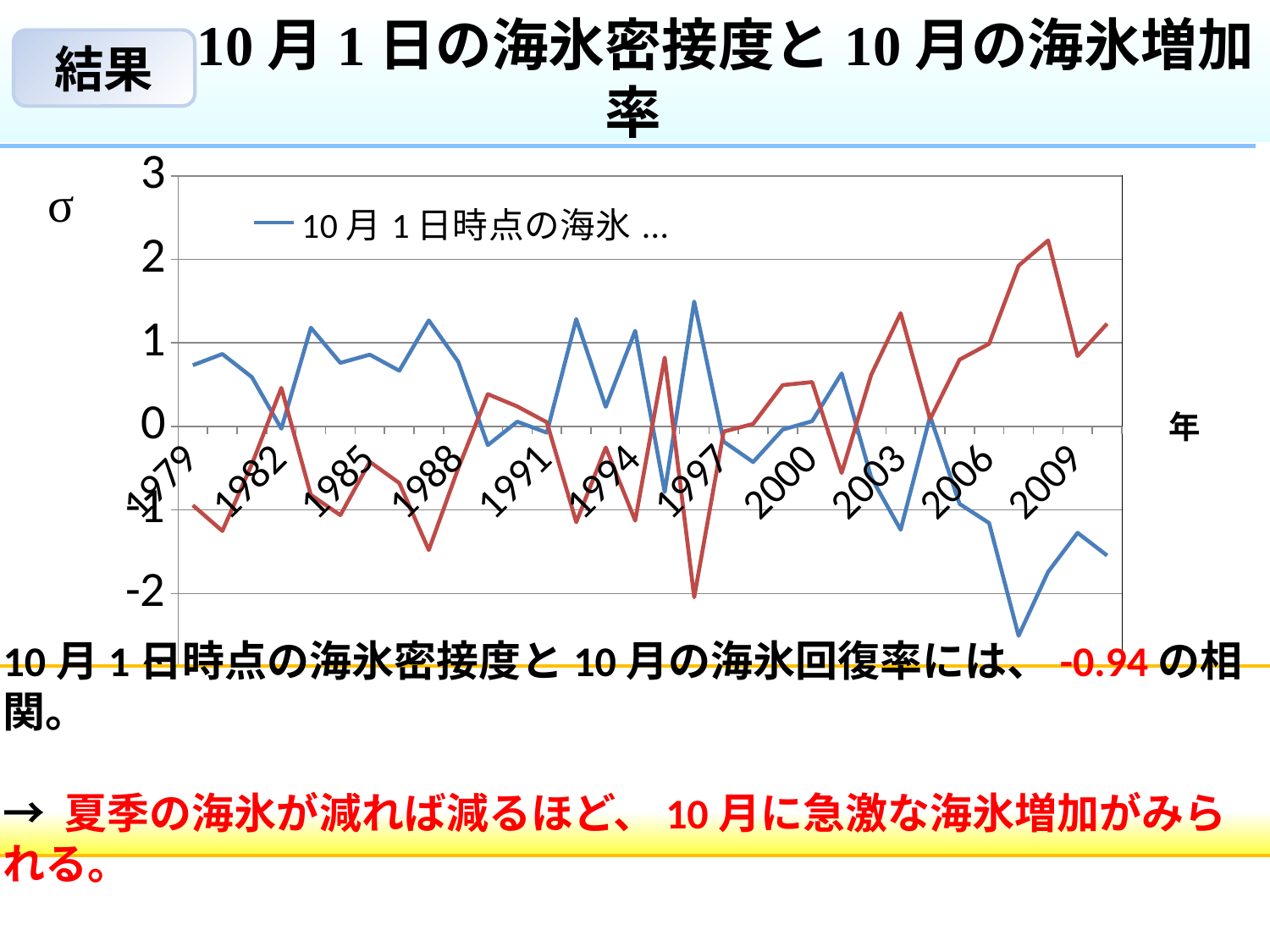

10月1日の海氷密接度と10月の海氷増加率
結果
結果

### Chart

| Category |  |  |
|---|---|---|
| 1979 | 0.7335641251001848 | -0.9433868838028169 |
| 1980 | 0.8675682144566776 | -1.2511993838028166 |
| 1981 | 0.5911520663794474 | -0.45254694835680753 |
| 1982 | -0.026695388543162737 | 0.4615096830985914 |
| 1983 | 1.1819291527046436 | -0.8201643192488274 |
| 1984 | 0.7611935535343868 | -1.0615845070422545 |
| 1985 | 0.8593186532631246 | -0.42408670774647955 |
| 1986 | 0.6677038455401307 | -0.6775938967136153 |
| 1987 | 1.2697223551938723 | -1.4799295774647883 |
| 1988 | 0.7734641774373698 | -0.5000908677873698 |
| 1989 | -0.2239987234721558 | 0.3870286233530212 |
| 1990 | 0.05727620871230255 | 0.24006133575647423 |
| 1991 | -0.07446944311472785 | 0.05057928214447888 |
| 1992 | 1.2851364289133556 | -1.1468309859154935 |
| 1993 | 0.2353518429870751 | -0.2515561108587004 |
| 1994 | 1.1447981490346257 | -1.1276919582008187 |
| 1995 | -0.785407691080262 | 0.8246592457973648 |
| 1996 | 1.4954683261528634 | -2.0444343480236244 |
| 1997 | -0.18197702249880346 | -0.061858246251704406 |
| 1998 | -0.4264799744694432 | 0.030213539300318396 |
| 1999 | -0.03827190043082823 | 0.4953657428441618 |
| 2000 | 0.06329184617839437 | 0.5318264425261247 |
| 2001 | 0.6349609063347698 | -0.5572921399363935 |
| 2002 | -0.6091830221796712 | 0.6174011812812356 |
| 2003 | -1.237194830062231 | 1.3559177646524303 |
| 2004 | 0.12304930588798446 | 0.08748296228986814 |
| 2005 | -0.9277644806127332 | 0.8003975465697403 |
| 2006 | -1.1563507260252117 | 0.9902089959109507 |
| 2007 | -2.5057683101962662 | 1.9250113584734228 |
| 2008 | -1.7409845220998883 | 2.2262835074965928 |
| 2009 | -1.2736317217169302 | 0.8434688777828255 |
| 2010 | -1.5449337801180791 | 1.2297137664697864 |
σ
年
10月1日時点の海氷密接度と10月の海氷回復率には、-0.94の相関。

→ 夏季の海氷が減れば減るほど、10月に急激な海氷増加がみられる。